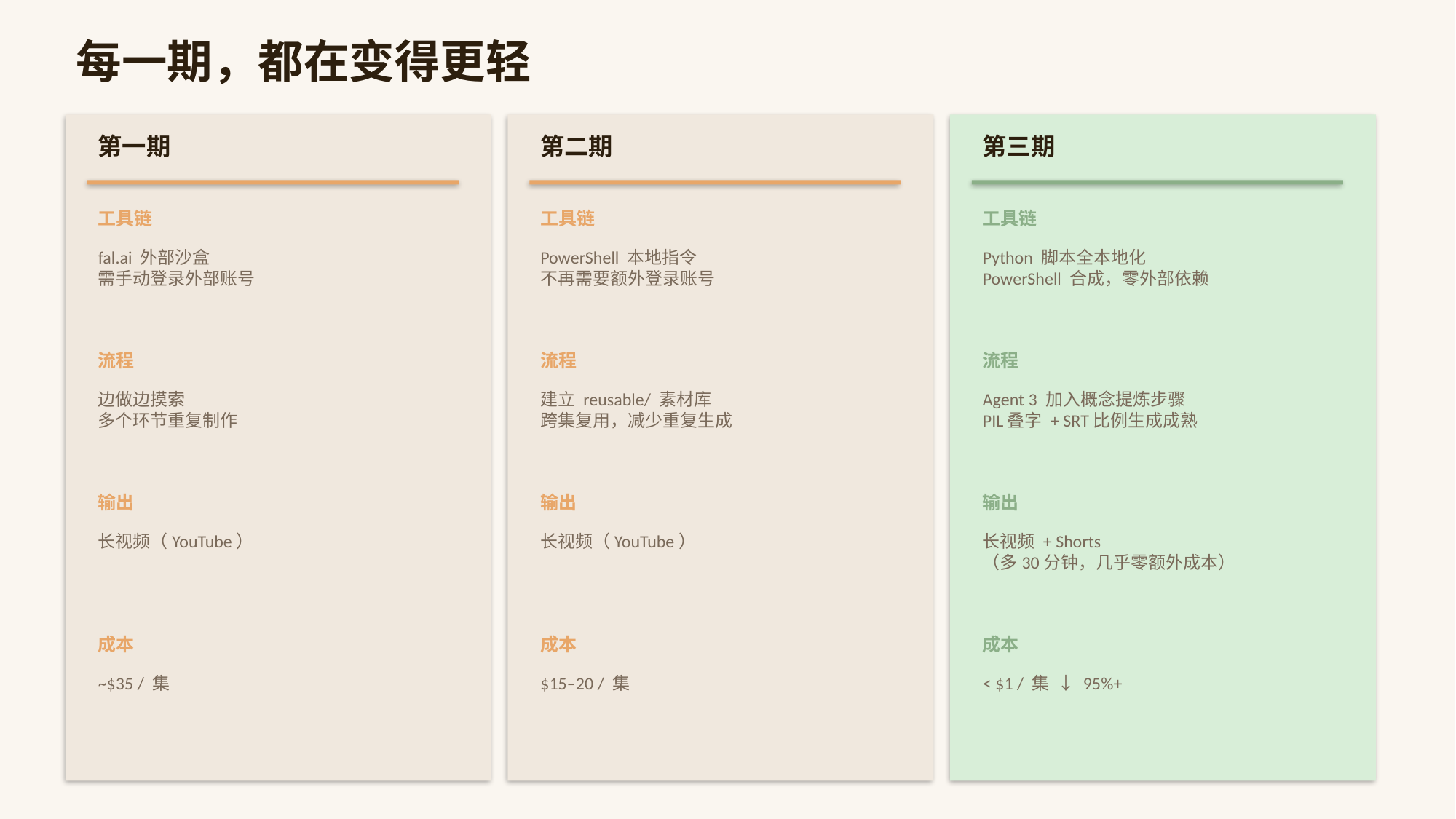

每一期，都在变得更轻

第一期
第二期
第三期

工具链
工具链
工具链
fal.ai 外部沙盒
需手动登录外部账号
PowerShell 本地指令
不再需要额外登录账号
Python 脚本全本地化
PowerShell 合成，零外部依赖
流程
流程
流程
边做边摸索
多个环节重复制作
建立 reusable/ 素材库
跨集复用，减少重复生成
Agent 3 加入概念提炼步骤
PIL叠字 + SRT比例生成成熟
输出
输出
输出
长视频（YouTube）
长视频（YouTube）
长视频 + Shorts
（多30分钟，几乎零额外成本）
成本
成本
成本
~$35 / 集
$15–20 / 集
< $1 / 集  ↓ 95%+